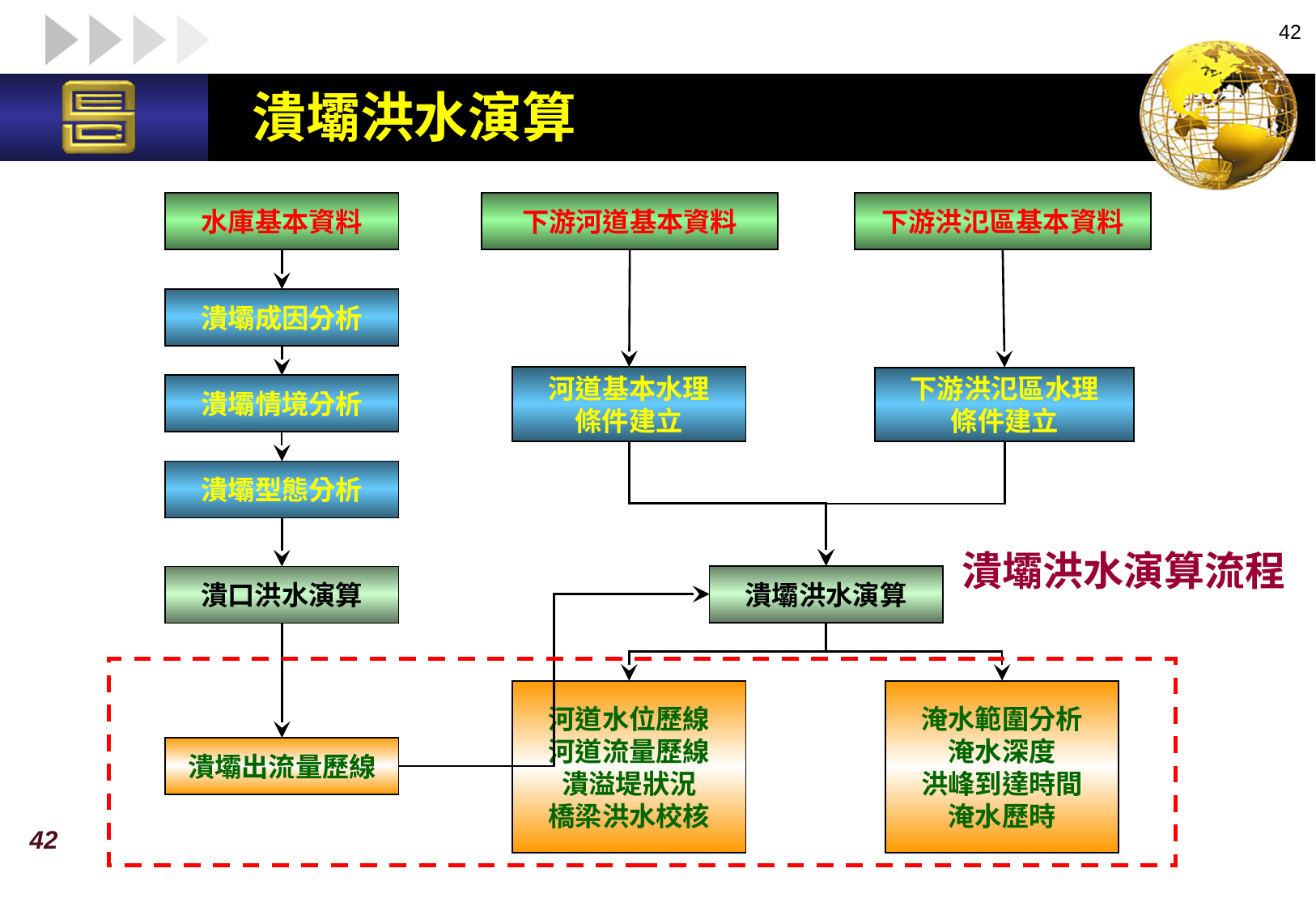

42

# 潰壩洪水演算
水庫基本資料
下游河道基本資料
下游洪氾區基本資料
潰壩成因分析
河道基本水理
條件建立
下游洪氾區水理
條件建立
潰壩情境分析
潰壩型態分析
潰壩洪水演算流程
潰壩洪水演算
潰口洪水演算

河道水位歷線
河道流量歷線
潰溢堤狀況
橋梁洪水校核
淹水範圍分析
淹水深度
洪峰到達時間
淹水歷時
潰壩出流量歷線
42